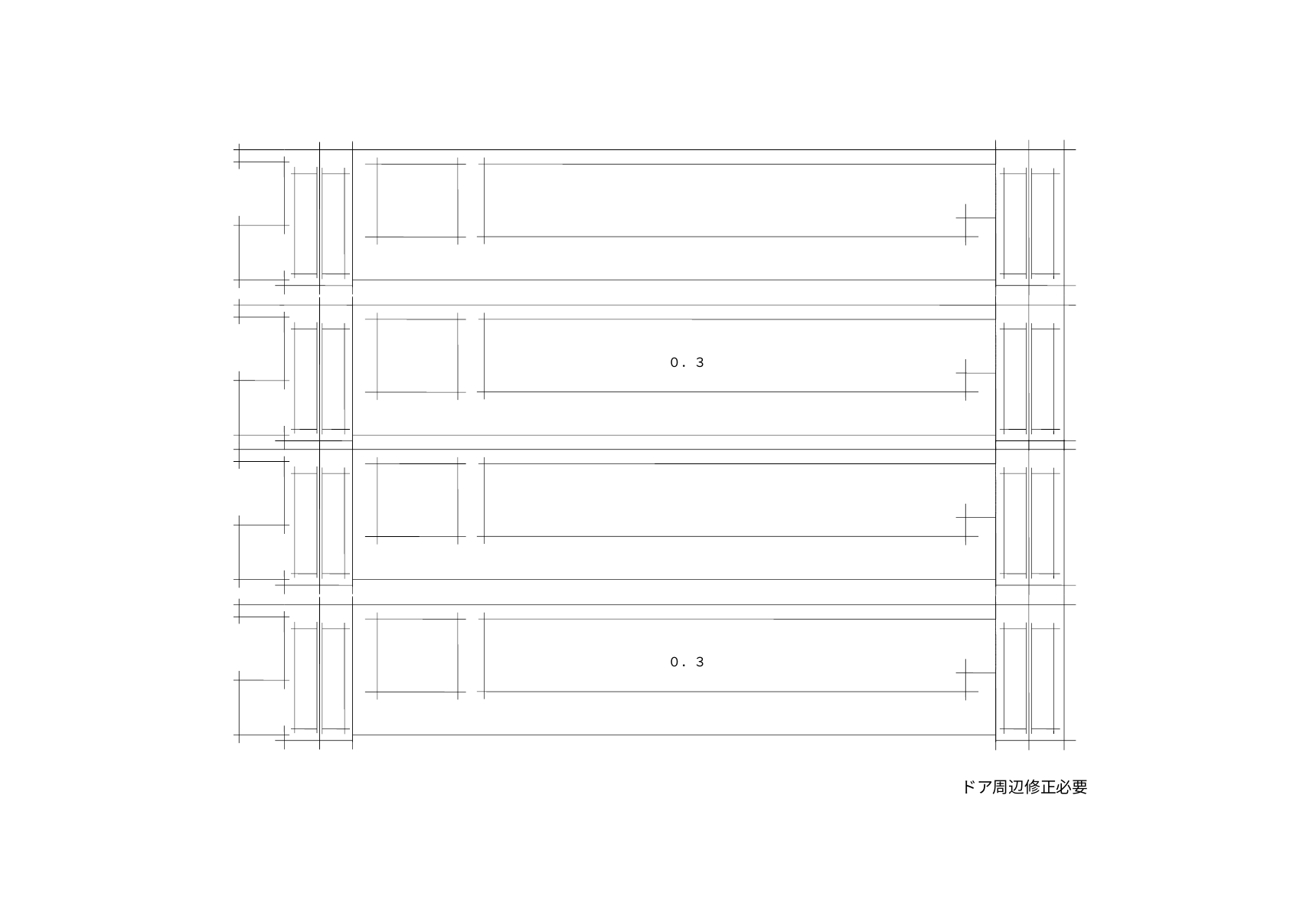

0.4

０．３

0.4

０．３

0.4

ドア周辺修正必要

0.4